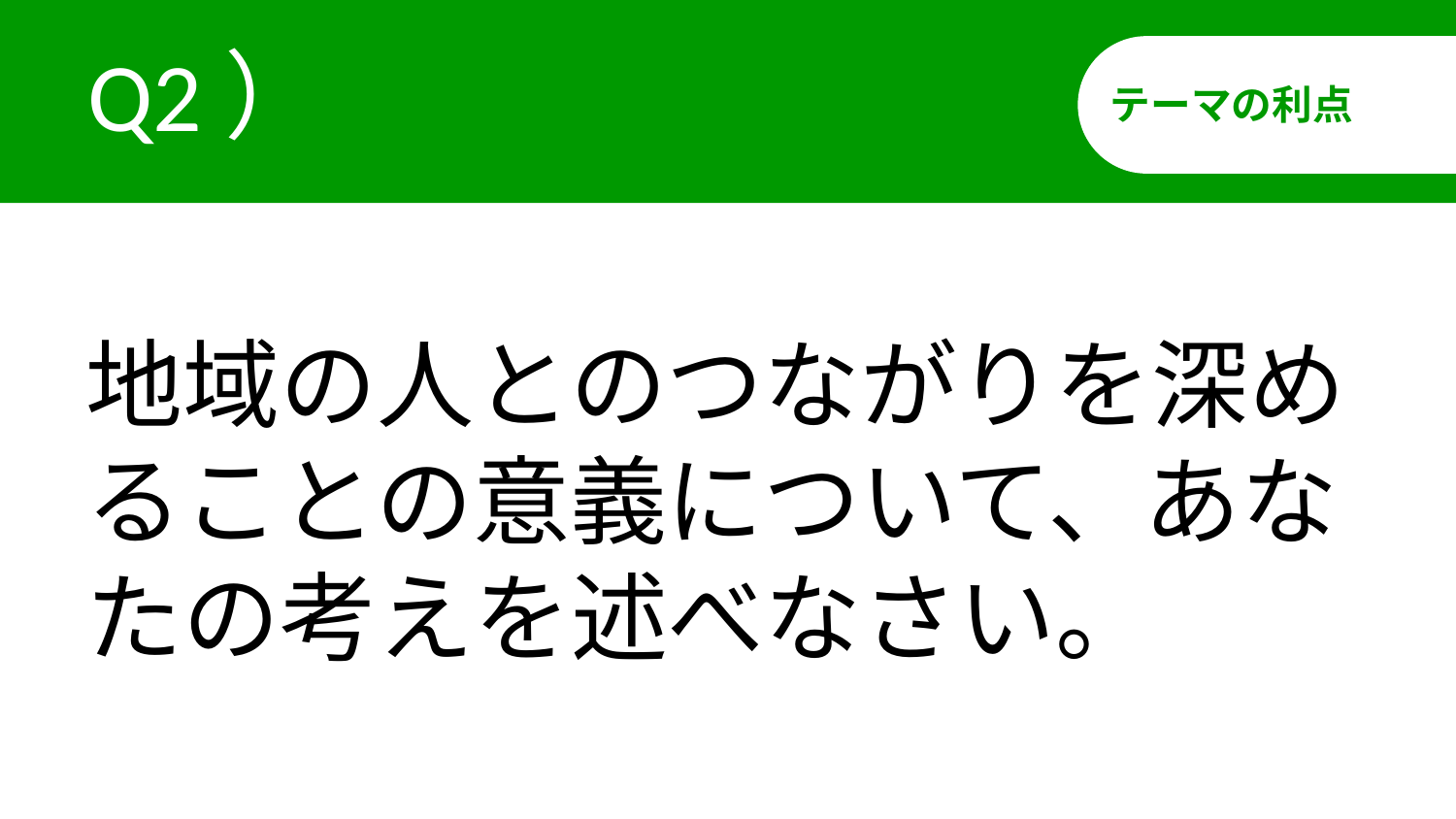

Q2）

テーマの利点
地域の人とのつながりを深めることの意義について、あなたの考えを述べなさい。